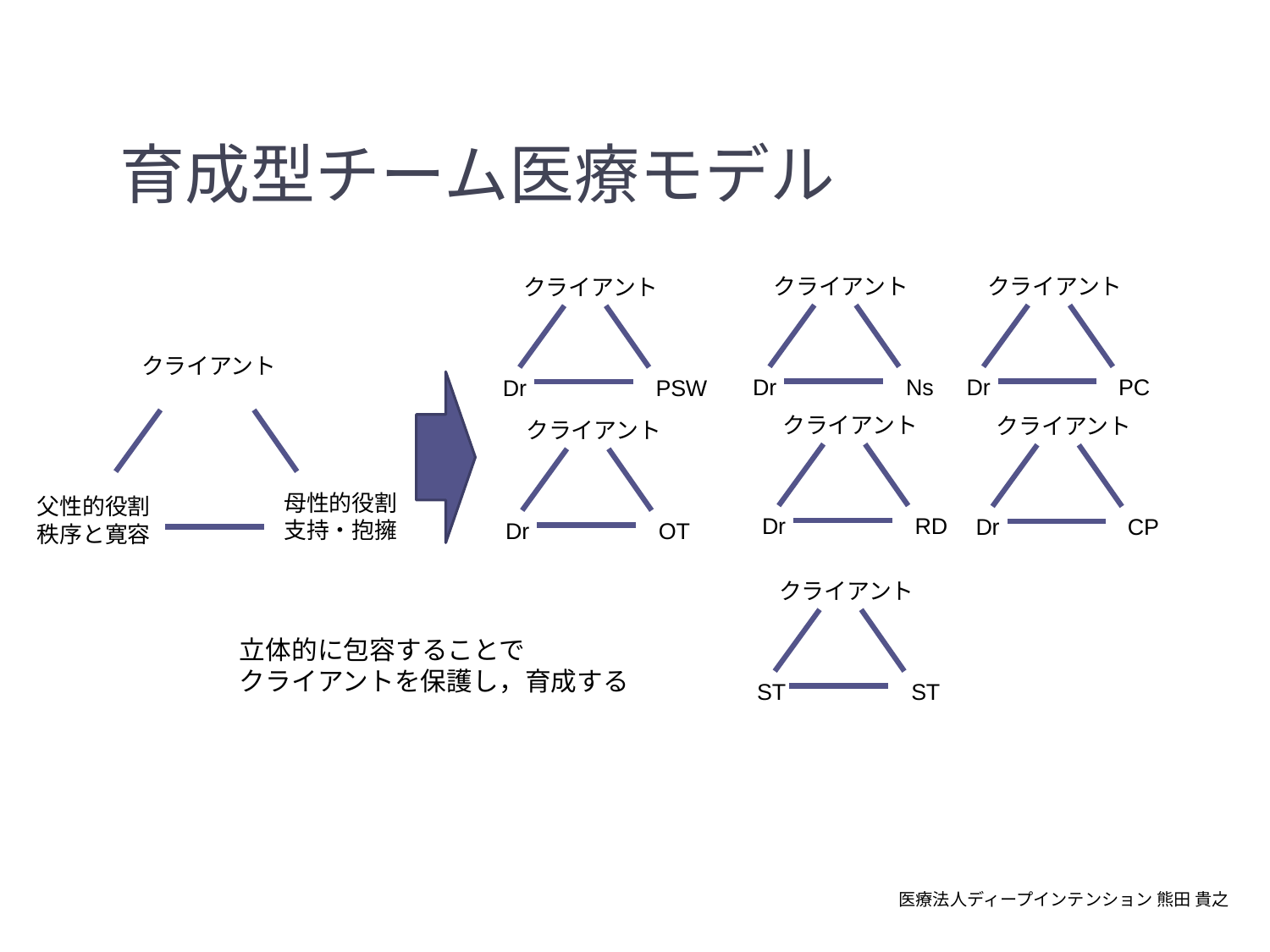

# 育成型チーム医療モデル
クライアント
クライアント
クライアント
クライアント
Dr
Ns
Dr
PC
Dr
PSW

クライアント
クライアント
クライアント
母性的役割
支持・抱擁
父性的役割
秩序と寛容
Dr
RD
Dr
CP
Dr
OT
クライアント
立体的に包容することで
クライアントを保護し，育成する
ST
ST
医療法人ディープインテンション 熊田 貴之